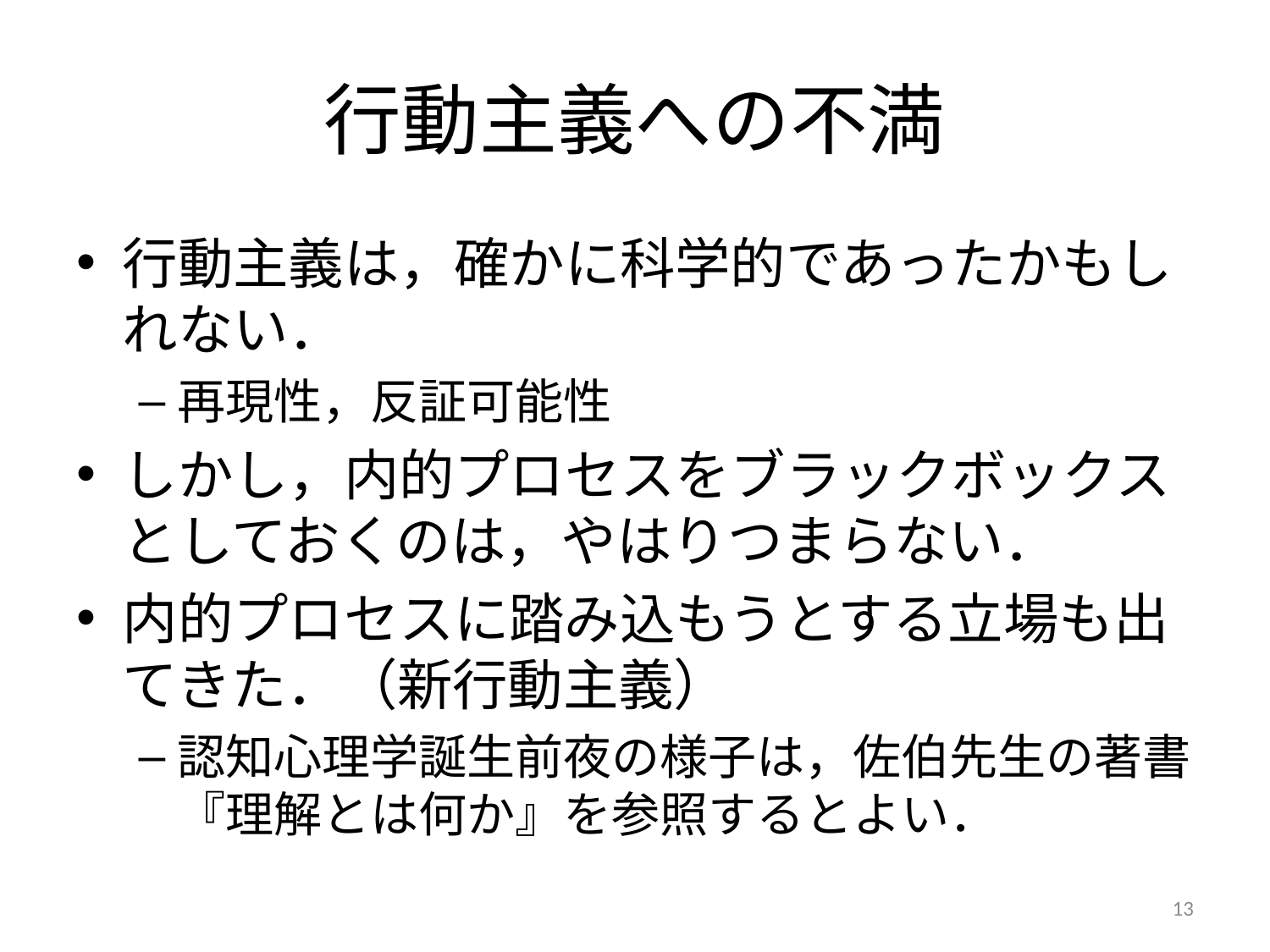

# 行動主義への不満
行動主義は，確かに科学的であったかもしれない．
再現性，反証可能性
しかし，内的プロセスをブラックボックスとしておくのは，やはりつまらない．
内的プロセスに踏み込もうとする立場も出てきた．（新行動主義）
認知心理学誕生前夜の様子は，佐伯先生の著書『理解とは何か』を参照するとよい．

13